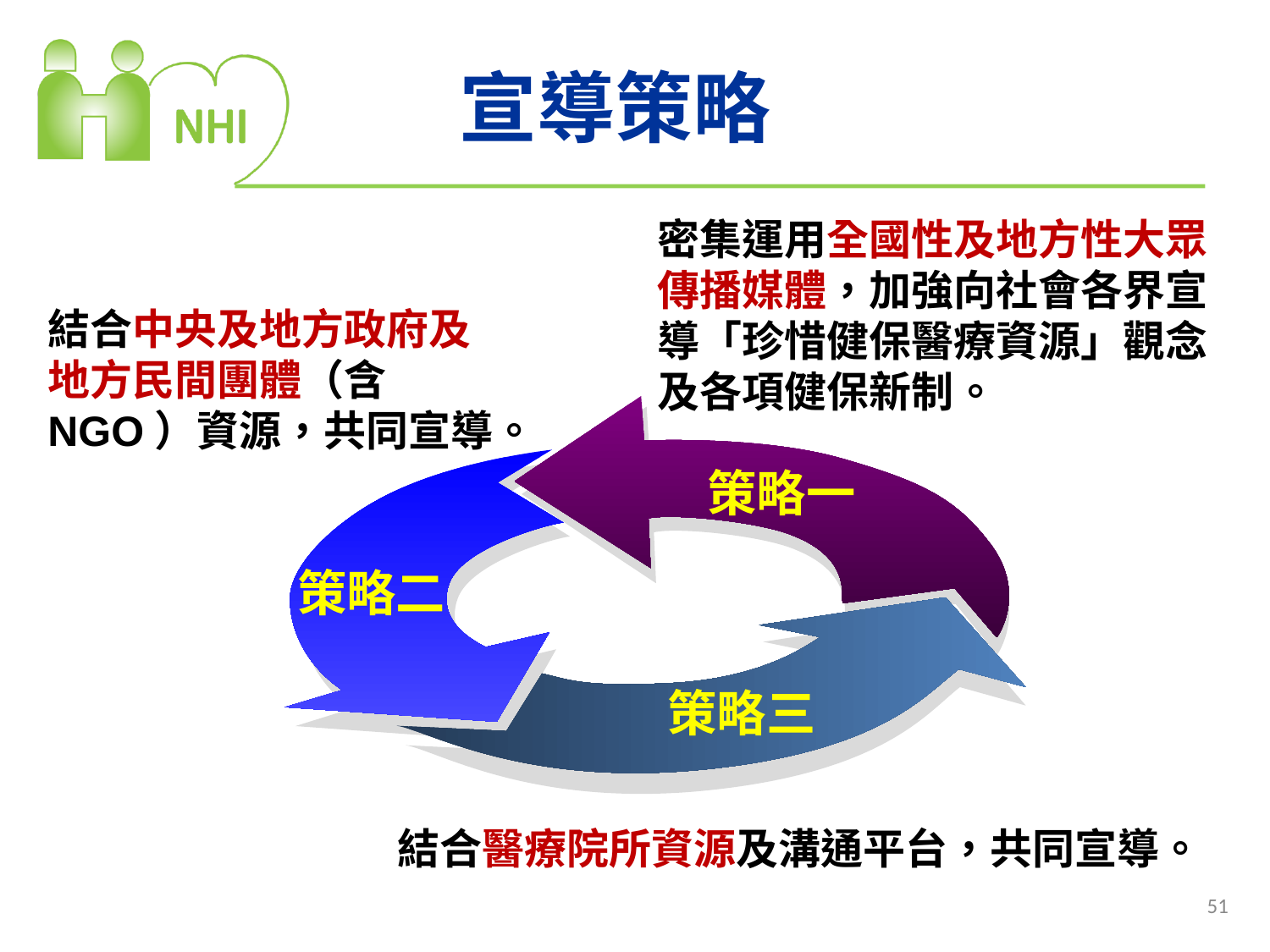

宣導策略
密集運用全國性及地方性大眾傳播媒體，加強向社會各界宣導「珍惜健保醫療資源」觀念及各項健保新制。
結合中央及地方政府及地方民間團體（含NGO）資源，共同宣導。

策略一
策略二
策略三
結合醫療院所資源及溝通平台，共同宣導。
51